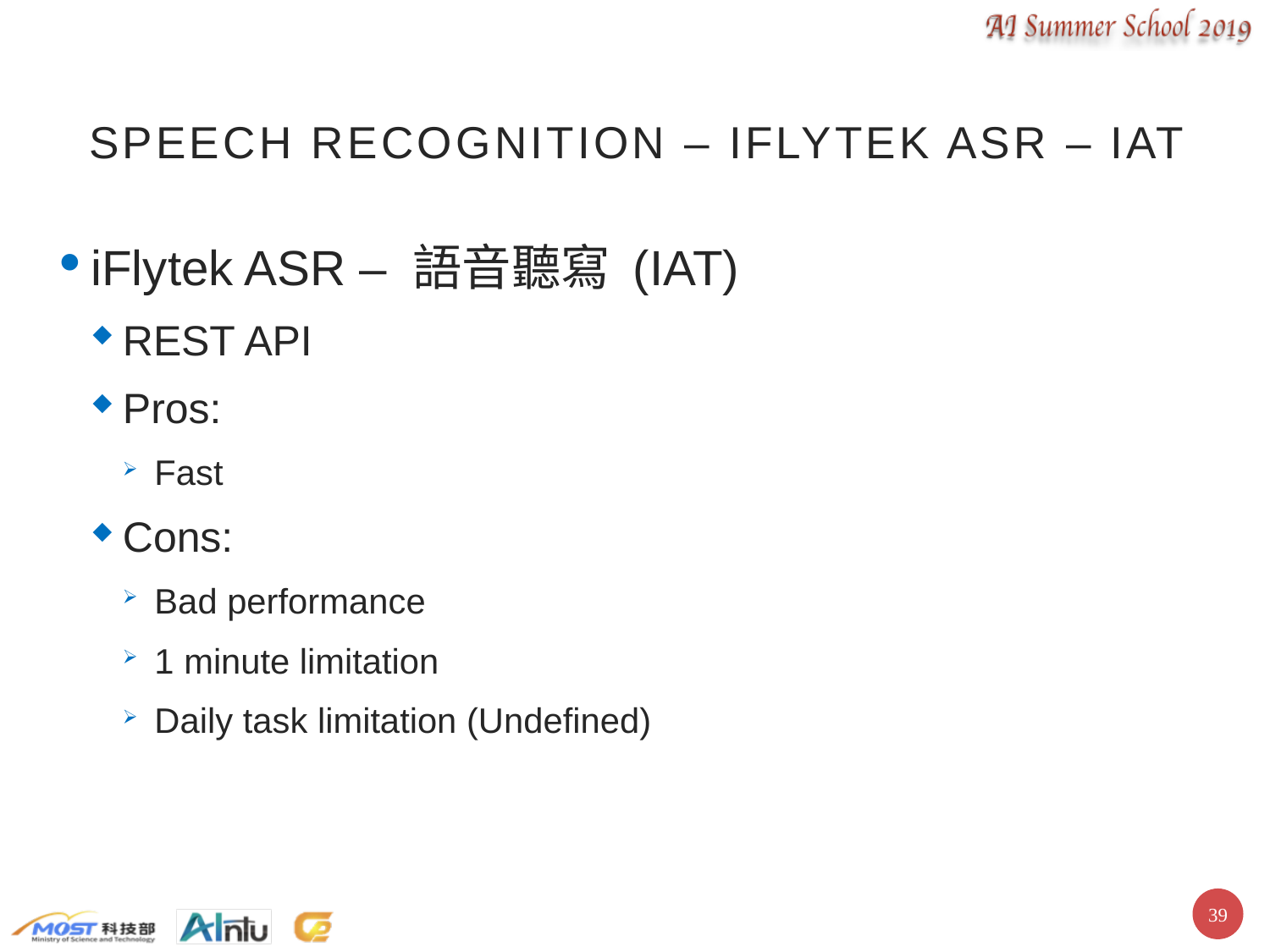

# Speech Recognition – iFlytek ASR – IAT
iFlytek ASR – 語音聽寫 (IAT)
REST API
Pros:
Fast
Cons:
Bad performance
1 minute limitation
Daily task limitation (Undefined)
39